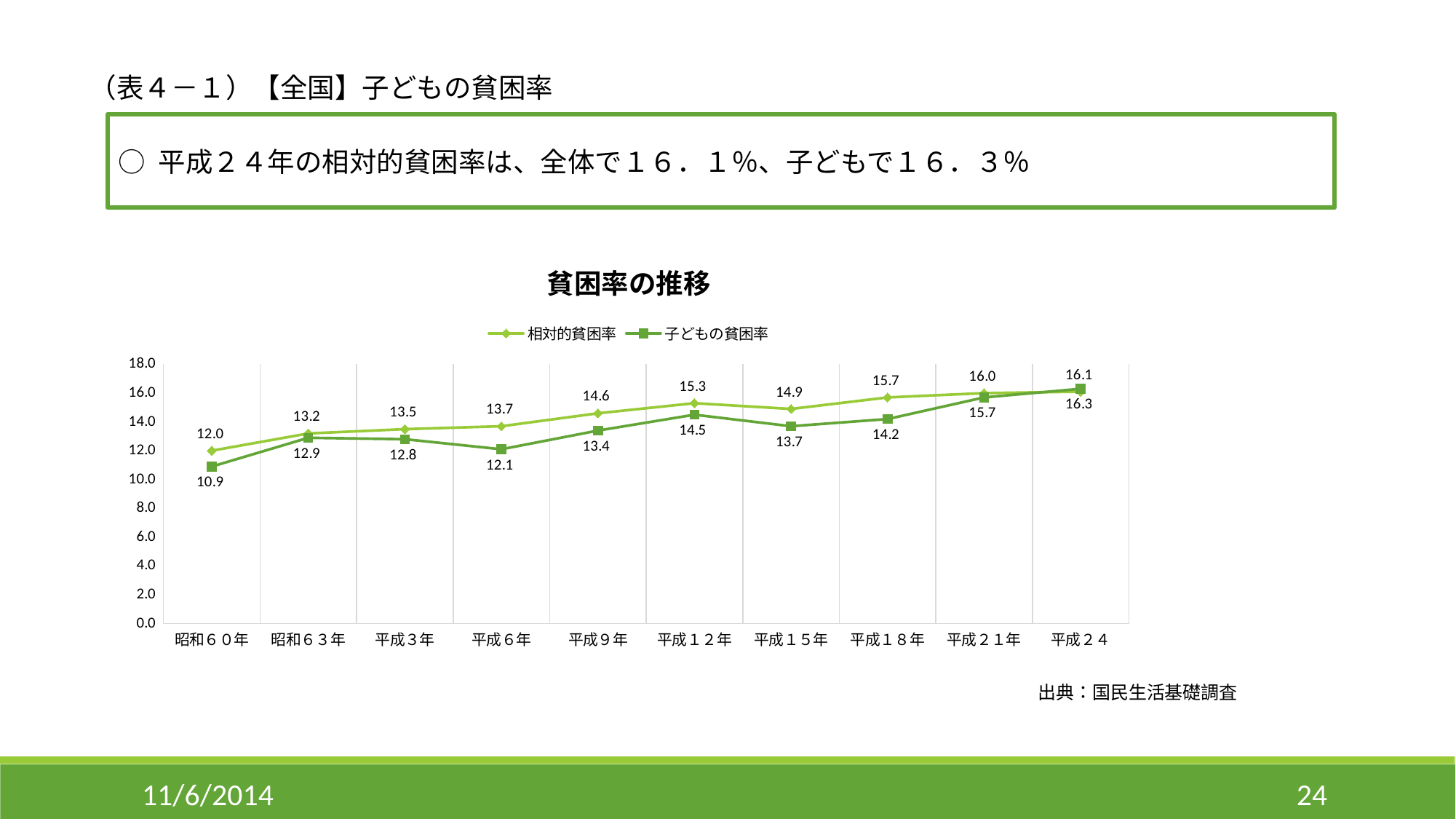

（表４－１）【全国】子どもの貧困率
○ 平成２４年の相対的貧困率は、全体で１６．１％、子どもで１６．３％

### Chart: 貧困率の推移

| Category | 相対的貧困率 | 子どもの貧困率 |
|---|---|---|
| 昭和６０年 | 12.0 | 10.9 |
| 昭和６３年 | 13.2 | 12.9 |
| 平成３年 | 13.5 | 12.8 |
| 平成６年 | 13.7 | 12.1 |
| 平成９年 | 14.6 | 13.4 |
| 平成１２年 | 15.3 | 14.5 |
| 平成１５年 | 14.9 | 13.7 |
| 平成１８年 | 15.7 | 14.2 |
| 平成２１年 | 16.0 | 15.7 |
| 平成２４ | 16.1 | 16.3 |
出典：国民生活基礎調査
11/6/2014
24